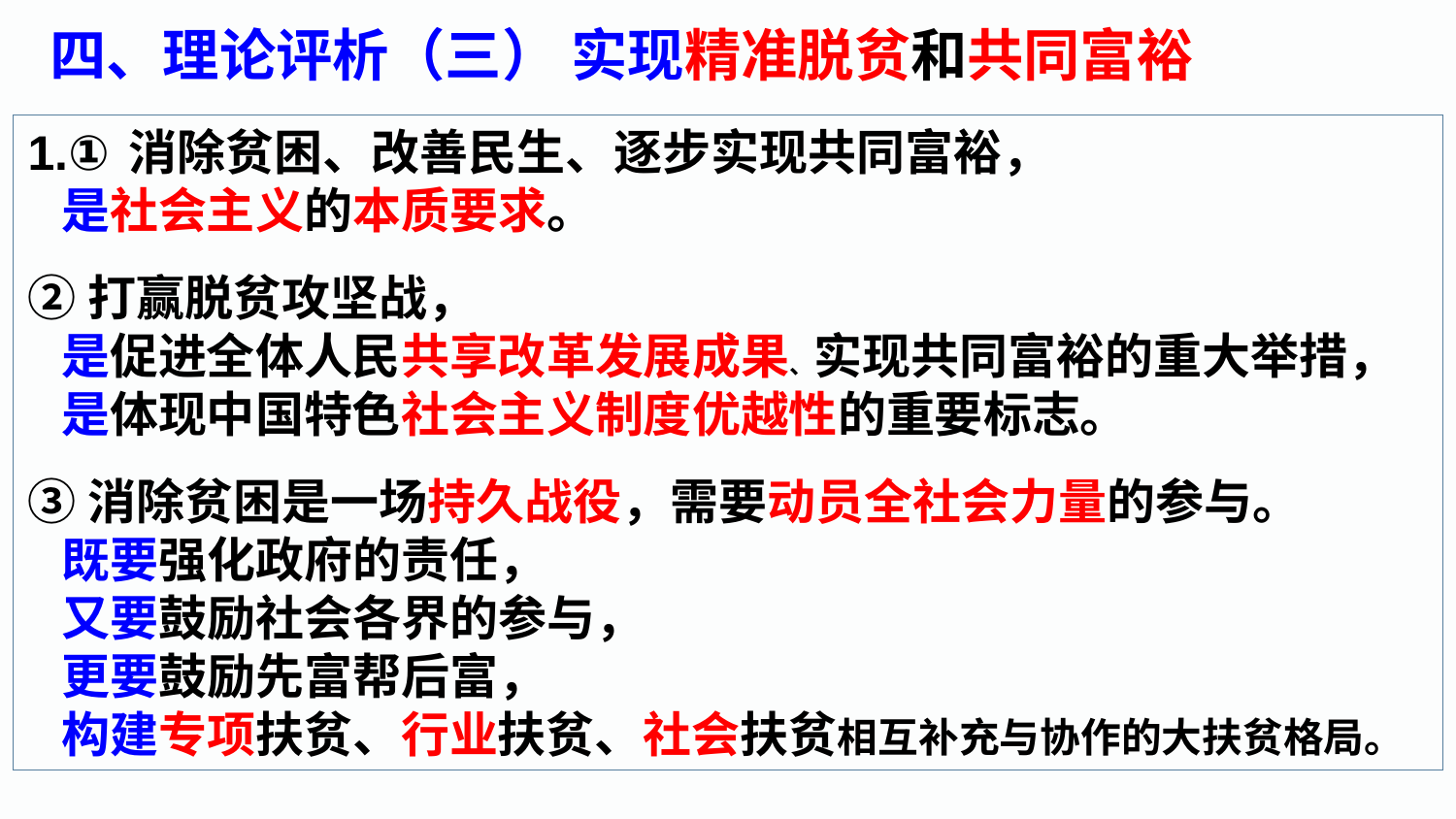

四、理论评析（三） 实现精准脱贫和共同富裕
1.①消除贫困、改善民生、逐步实现共同富裕，
  是社会主义的本质要求。

②打赢脱贫攻坚战，
  是促进全体人民共享改革发展成果、实现共同富裕的重大举措，
  是体现中国特色社会主义制度优越性的重要标志。

③消除贫困是一场持久战役，需要动员全社会力量的参与。
  既要强化政府的责任，
  又要鼓励社会各界的参与，
  更要鼓励先富帮后富，
  构建专项扶贫、行业扶贫、社会扶贫相互补充与协作的大扶贫格局。